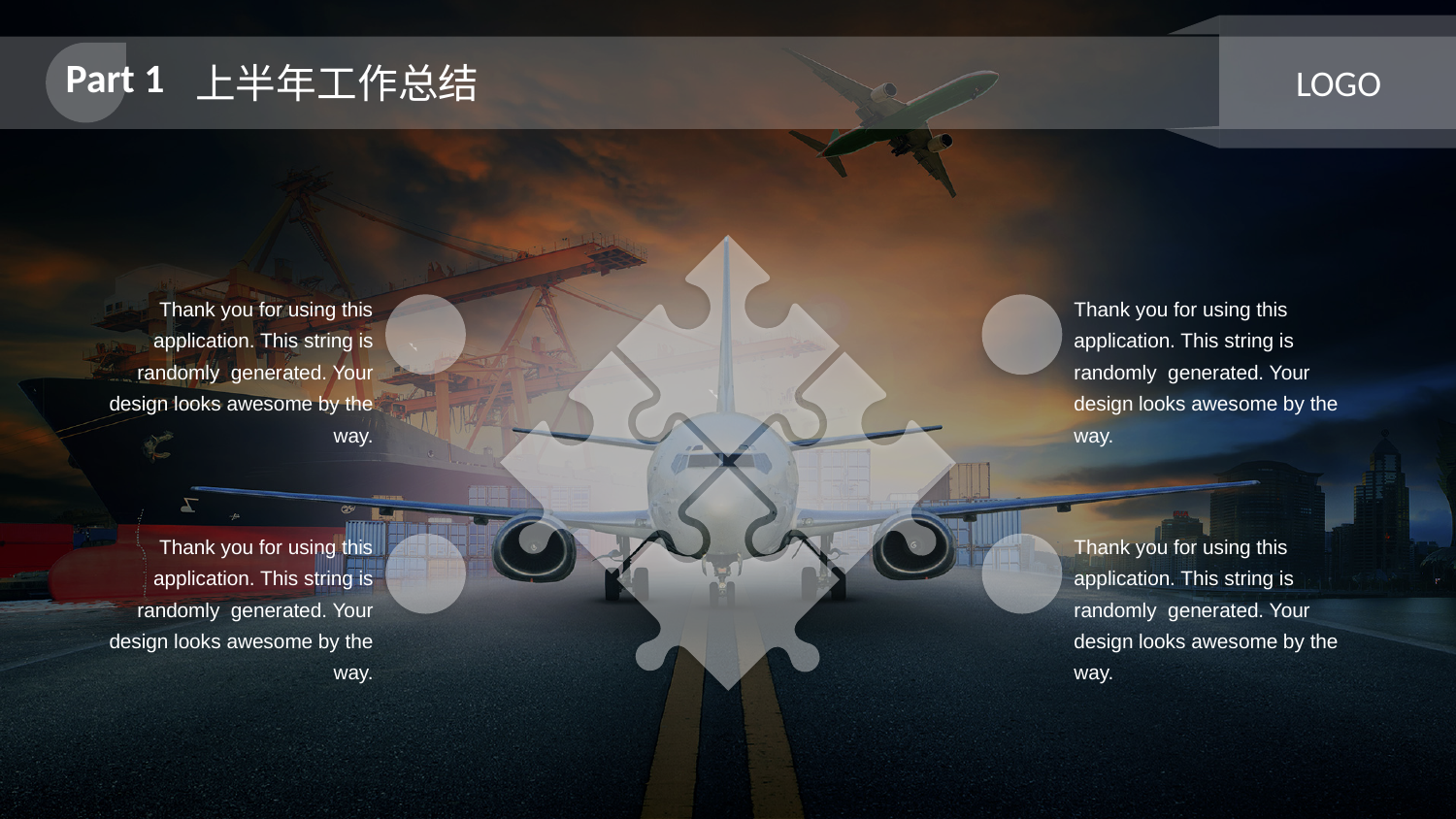

Part 1
上半年工作总结
LOGO

Thank you for using this application. This string is randomly  generated. Your design looks awesome by the way.
Thank you for using this application. This string is randomly  generated. Your design looks awesome by the way.

Thank you for using this application. This string is randomly  generated. Your design looks awesome by the way.
Thank you for using this application. This string is randomly  generated. Your design looks awesome by the way.